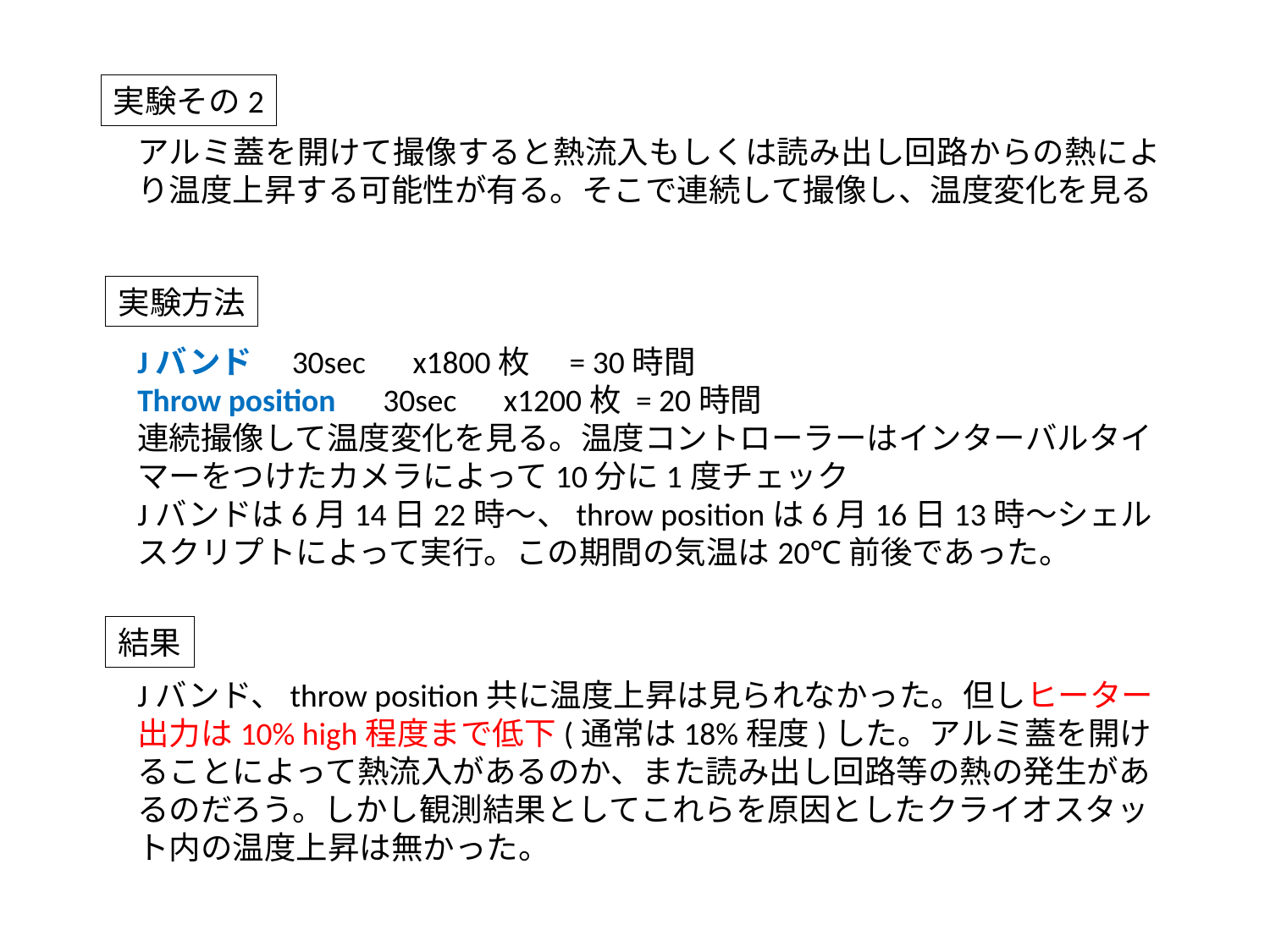

実験その2
アルミ蓋を開けて撮像すると熱流入もしくは読み出し回路からの熱により温度上昇する可能性が有る。そこで連続して撮像し、温度変化を見る
実験方法
Jバンド　30sec　x1800枚　= 30時間
Throw position　30sec　x1200枚 = 20時間
連続撮像して温度変化を見る。温度コントローラーはインターバルタイマーをつけたカメラによって10分に1度チェック
Jバンドは6月14日22時～、throw positionは6月16日13時～シェルスクリプトによって実行。この期間の気温は20℃前後であった。
結果
Jバンド、throw position共に温度上昇は見られなかった。但しヒーター出力は10% high程度まで低下(通常は18%程度)した。アルミ蓋を開けることによって熱流入があるのか、また読み出し回路等の熱の発生があるのだろう。しかし観測結果としてこれらを原因としたクライオスタット内の温度上昇は無かった。